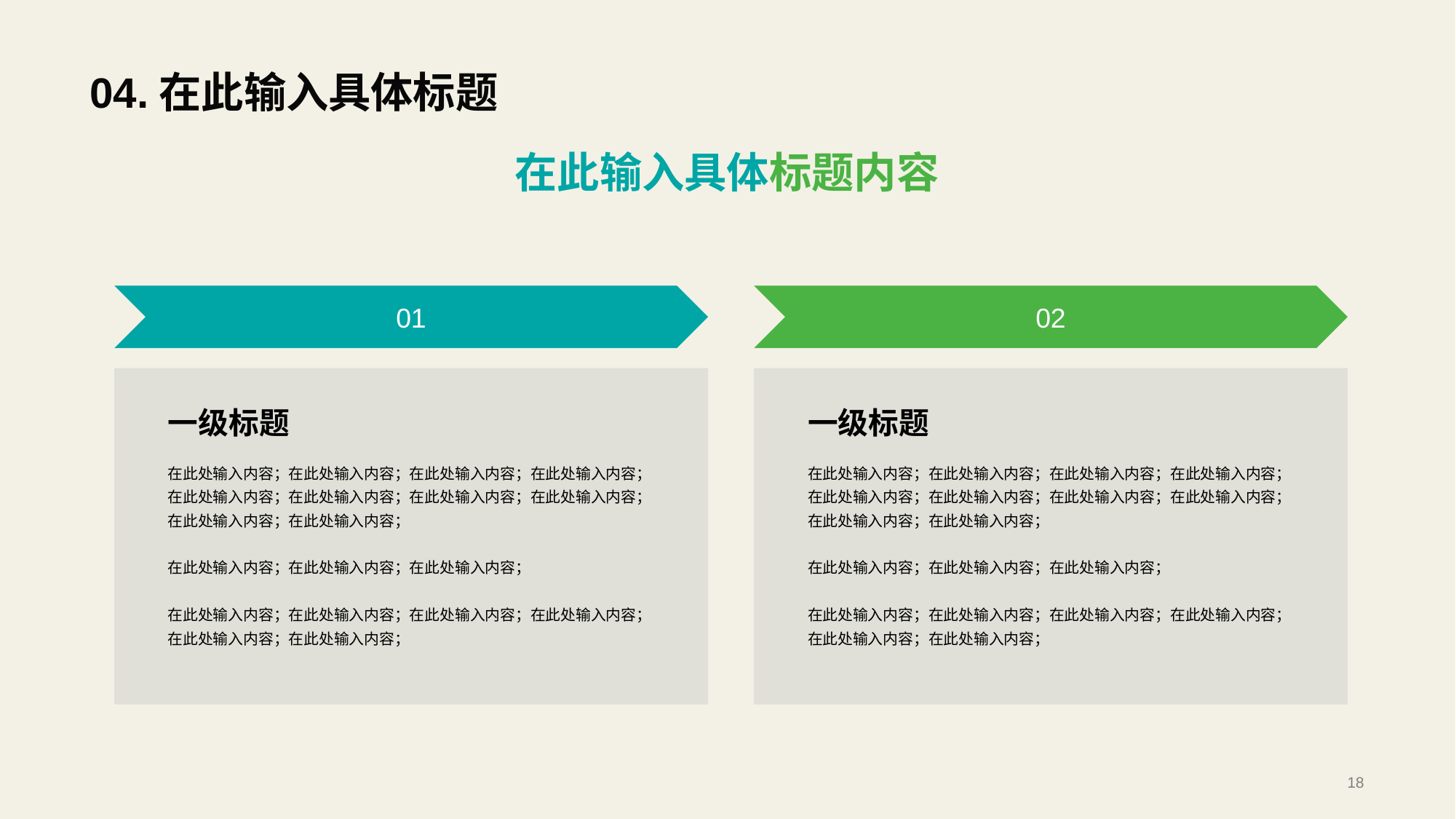

# 04.在此输入具体标题
在此输入具体标题内容
01
02

一级标题
在此处输入内容；在此处输入内容；在此处输入内容；在此处输入内容；在此处输入内容；在此处输入内容；在此处输入内容；在此处输入内容；在此处输入内容；在此处输入内容；

在此处输入内容；在此处输入内容；在此处输入内容；

在此处输入内容；在此处输入内容；在此处输入内容；在此处输入内容；在此处输入内容；在此处输入内容；

一级标题
在此处输入内容；在此处输入内容；在此处输入内容；在此处输入内容；在此处输入内容；在此处输入内容；在此处输入内容；在此处输入内容；在此处输入内容；在此处输入内容；

在此处输入内容；在此处输入内容；在此处输入内容；

在此处输入内容；在此处输入内容；在此处输入内容；在此处输入内容；在此处输入内容；在此处输入内容；
18